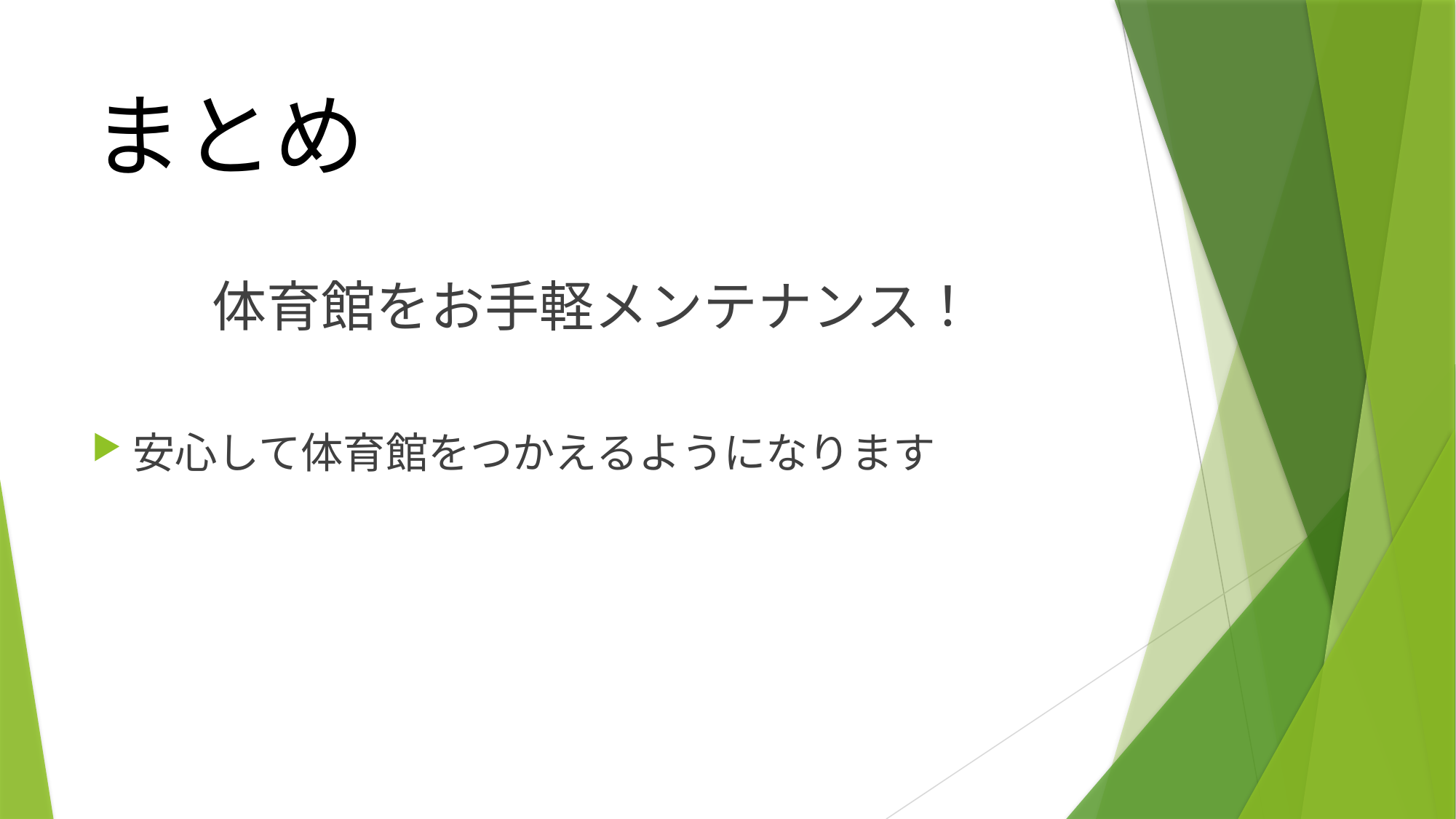

# まとめ
体育館をお手軽メンテナンス！

安心して体育館をつかえるようになります